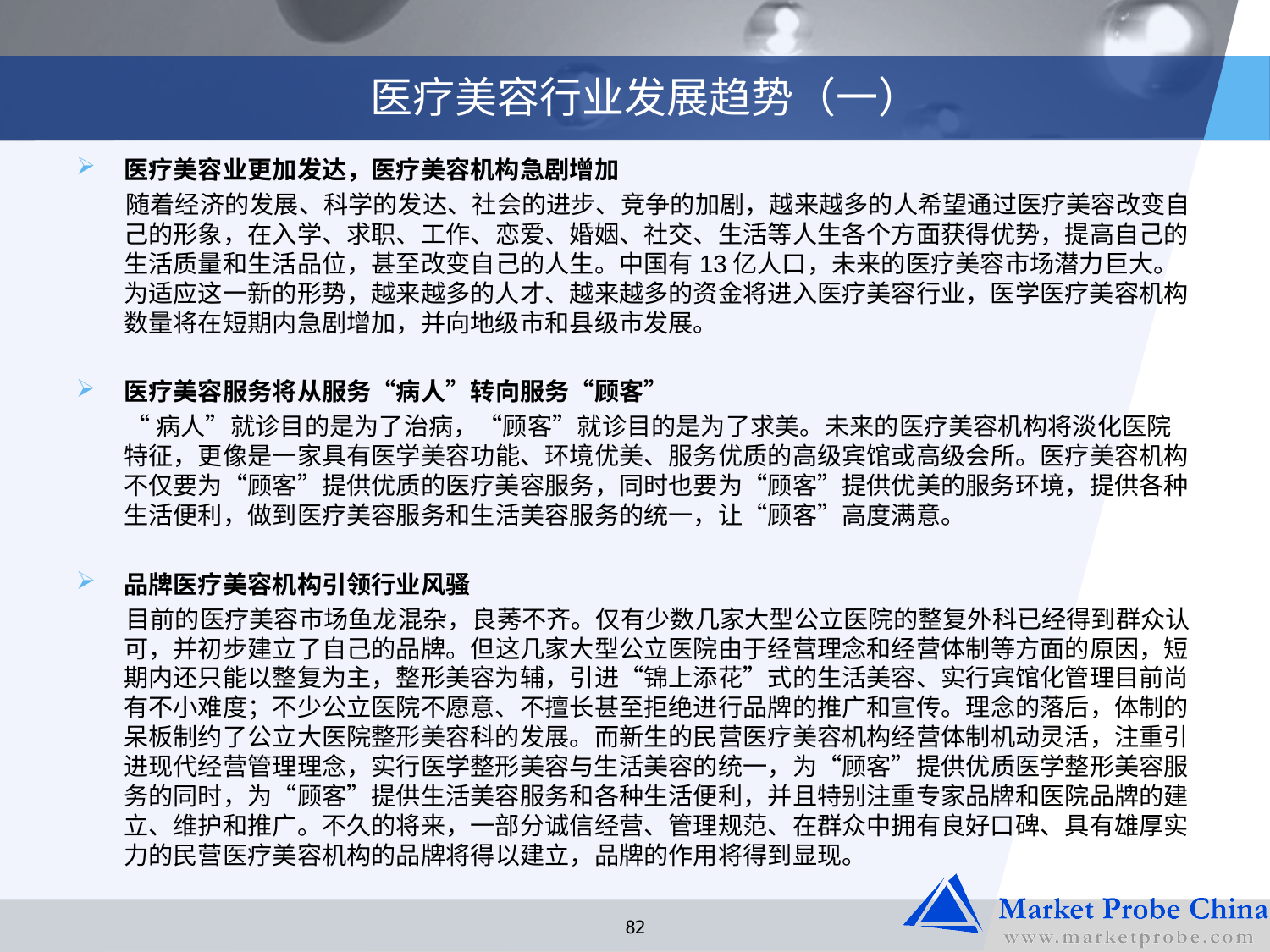

# 医疗美容行业发展趋势（一）
医疗美容业更加发达，医疗美容机构急剧增加
随着经济的发展、科学的发达、社会的进步、竞争的加剧，越来越多的人希望通过医疗美容改变自己的形象，在入学、求职、工作、恋爱、婚姻、社交、生活等人生各个方面获得优势，提高自己的生活质量和生活品位，甚至改变自己的人生。中国有13亿人口，未来的医疗美容市场潜力巨大。为适应这一新的形势，越来越多的人才、越来越多的资金将进入医疗美容行业，医学医疗美容机构数量将在短期内急剧增加，并向地级市和县级市发展。

医疗美容服务将从服务“病人”转向服务“顾客”
“病人”就诊目的是为了治病，“顾客”就诊目的是为了求美。未来的医疗美容机构将淡化医院特征，更像是一家具有医学美容功能、环境优美、服务优质的高级宾馆或高级会所。医疗美容机构不仅要为“顾客”提供优质的医疗美容服务，同时也要为“顾客”提供优美的服务环境，提供各种生活便利，做到医疗美容服务和生活美容服务的统一，让“顾客”高度满意。

品牌医疗美容机构引领行业风骚
目前的医疗美容市场鱼龙混杂，良莠不齐。仅有少数几家大型公立医院的整复外科已经得到群众认可，并初步建立了自己的品牌。但这几家大型公立医院由于经营理念和经营体制等方面的原因，短期内还只能以整复为主，整形美容为辅，引进“锦上添花”式的生活美容、实行宾馆化管理目前尚有不小难度；不少公立医院不愿意、不擅长甚至拒绝进行品牌的推广和宣传。理念的落后，体制的呆板制约了公立大医院整形美容科的发展。而新生的民营医疗美容机构经营体制机动灵活，注重引进现代经营管理理念，实行医学整形美容与生活美容的统一，为“顾客”提供优质医学整形美容服务的同时，为“顾客”提供生活美容服务和各种生活便利，并且特别注重专家品牌和医院品牌的建立、维护和推广。不久的将来，一部分诚信经营、管理规范、在群众中拥有良好口碑、具有雄厚实力的民营医疗美容机构的品牌将得以建立，品牌的作用将得到显现。
82